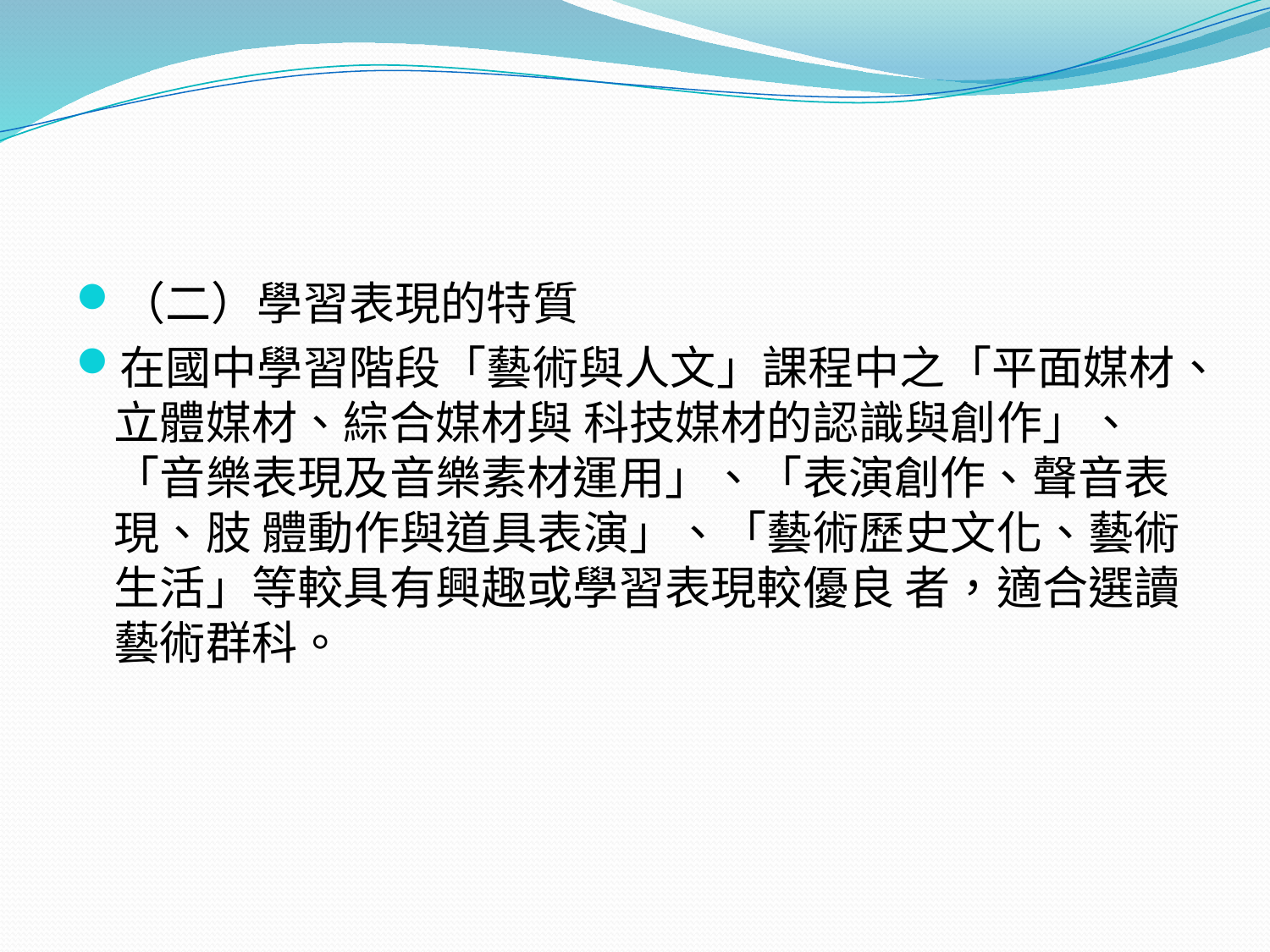

#
（二）學習表現的特質
在國中學習階段「藝術與人文」課程中之「平面媒材、立體媒材、綜合媒材與 科技媒材的認識與創作」、「音樂表現及音樂素材運用」、「表演創作、聲音表現、肢 體動作與道具表演」、「藝術歷史文化、藝術生活」等較具有興趣或學習表現較優良 者，適合選讀藝術群科。